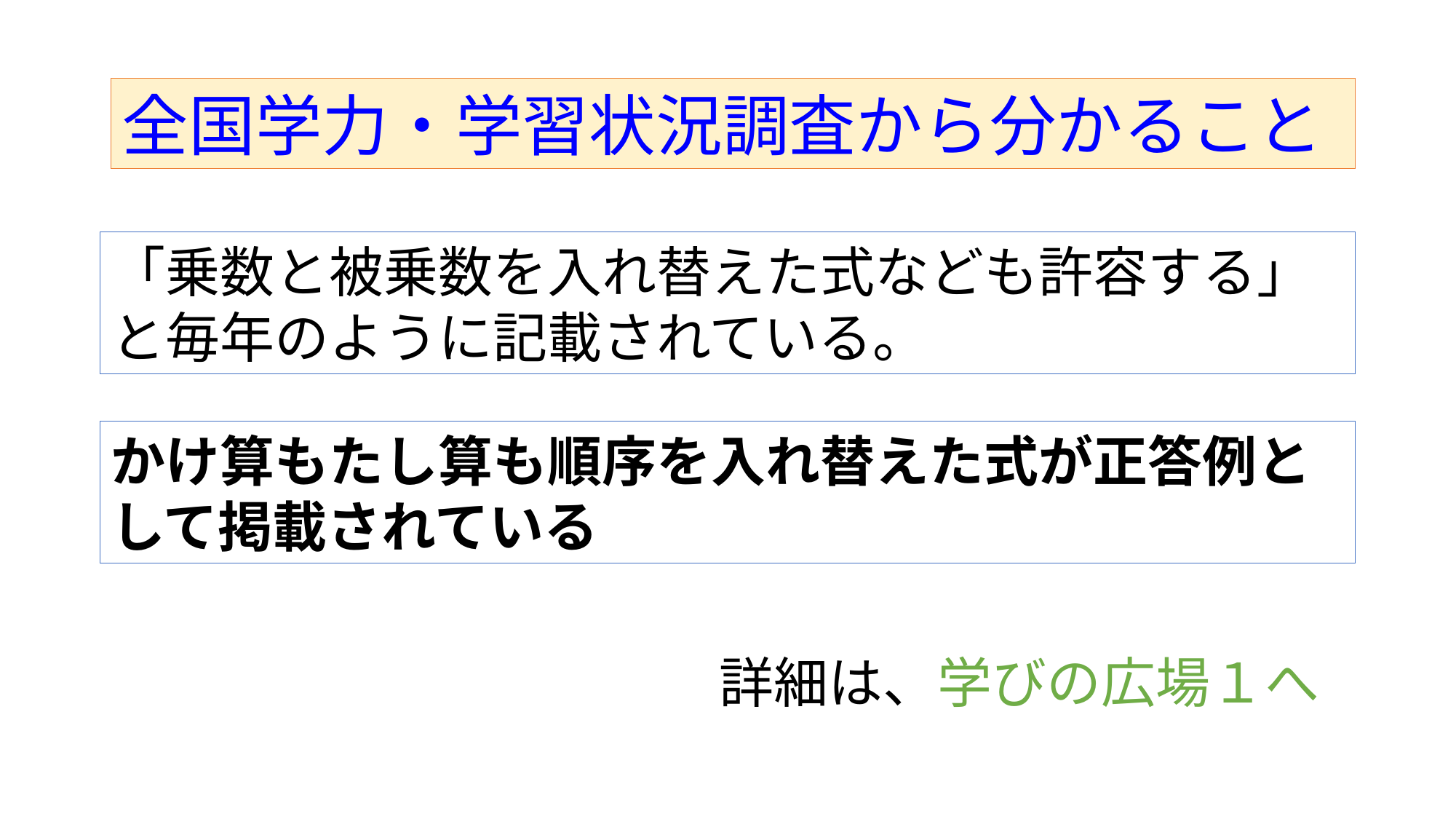

全国学力・学習状況調査から分かること
「乗数と被乗数を入れ替えた式なども許容する」と毎年のように記載されている。
かけ算もたし算も順序を入れ替えた式が正答例として掲載されている
詳細は、学びの広場１へ